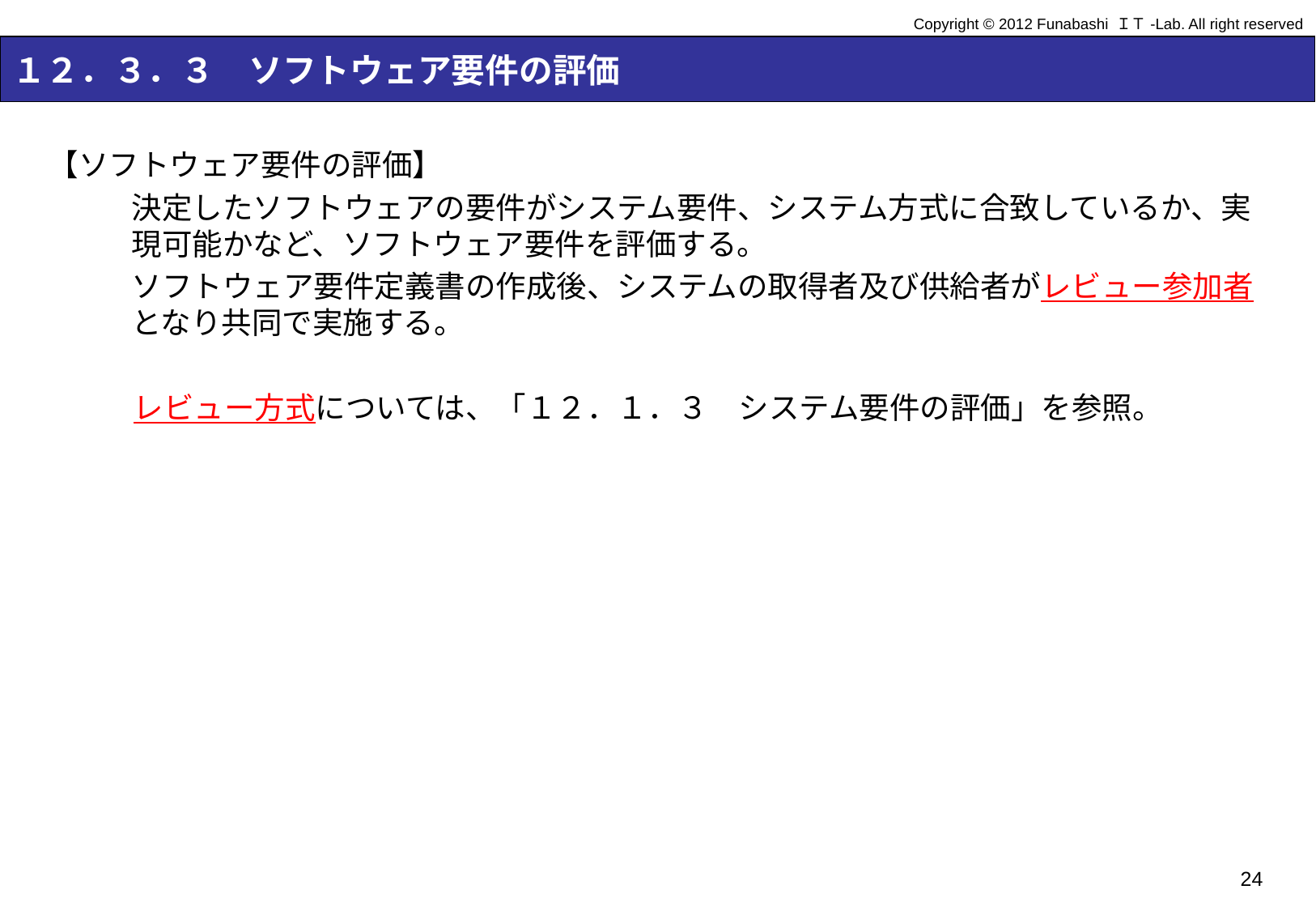

Copyright © 2012 Funabashi ＩＴ-Lab. All right reserved
# １２．３．３　ソフトウェア要件の評価
【ソフトウェア要件の評価】
決定したソフトウェアの要件がシステム要件、システム方式に合致しているか、実現可能かなど、ソフトウェア要件を評価する。
ソフトウェア要件定義書の作成後、システムの取得者及び供給者がレビュー参加者となり共同で実施する。

レビュー方式については、「１２．１．３　システム要件の評価」を参照。
24